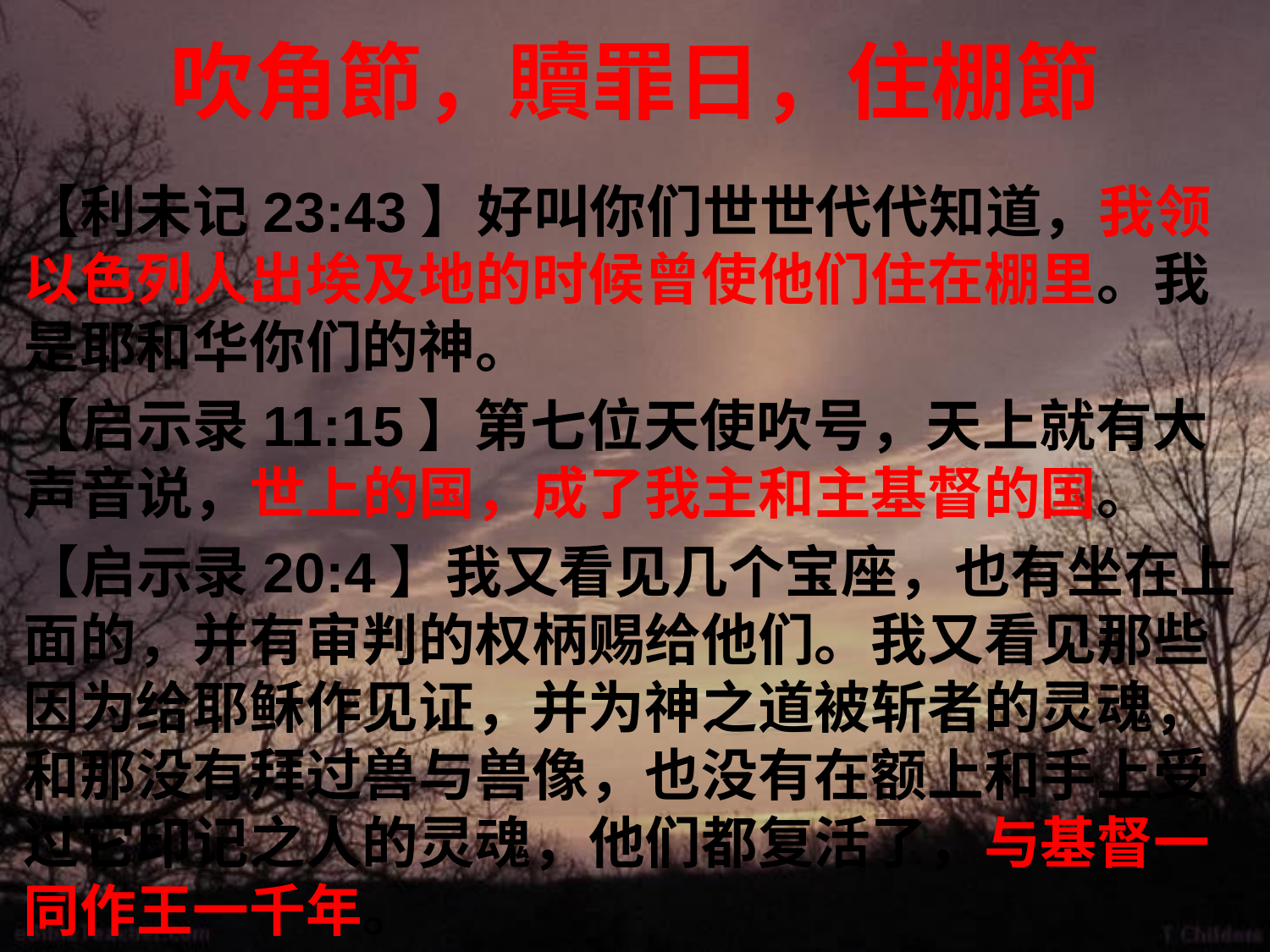

# 吹角節，贖罪日，住棚節
【利未记23:43】好叫你们世世代代知道，我领以色列人出埃及地的时候曾使他们住在棚里。我是耶和华你们的神。
【启示录11:15】第七位天使吹号，天上就有大声音说，世上的国，成了我主和主基督的国。
【启示录20:4】我又看见几个宝座，也有坐在上面的，并有审判的权柄赐给他们。我又看见那些因为给耶稣作见证，并为神之道被斩者的灵魂，和那没有拜过兽与兽像，也没有在额上和手上受过它印记之人的灵魂，他们都复活了，与基督一同作王一千年。